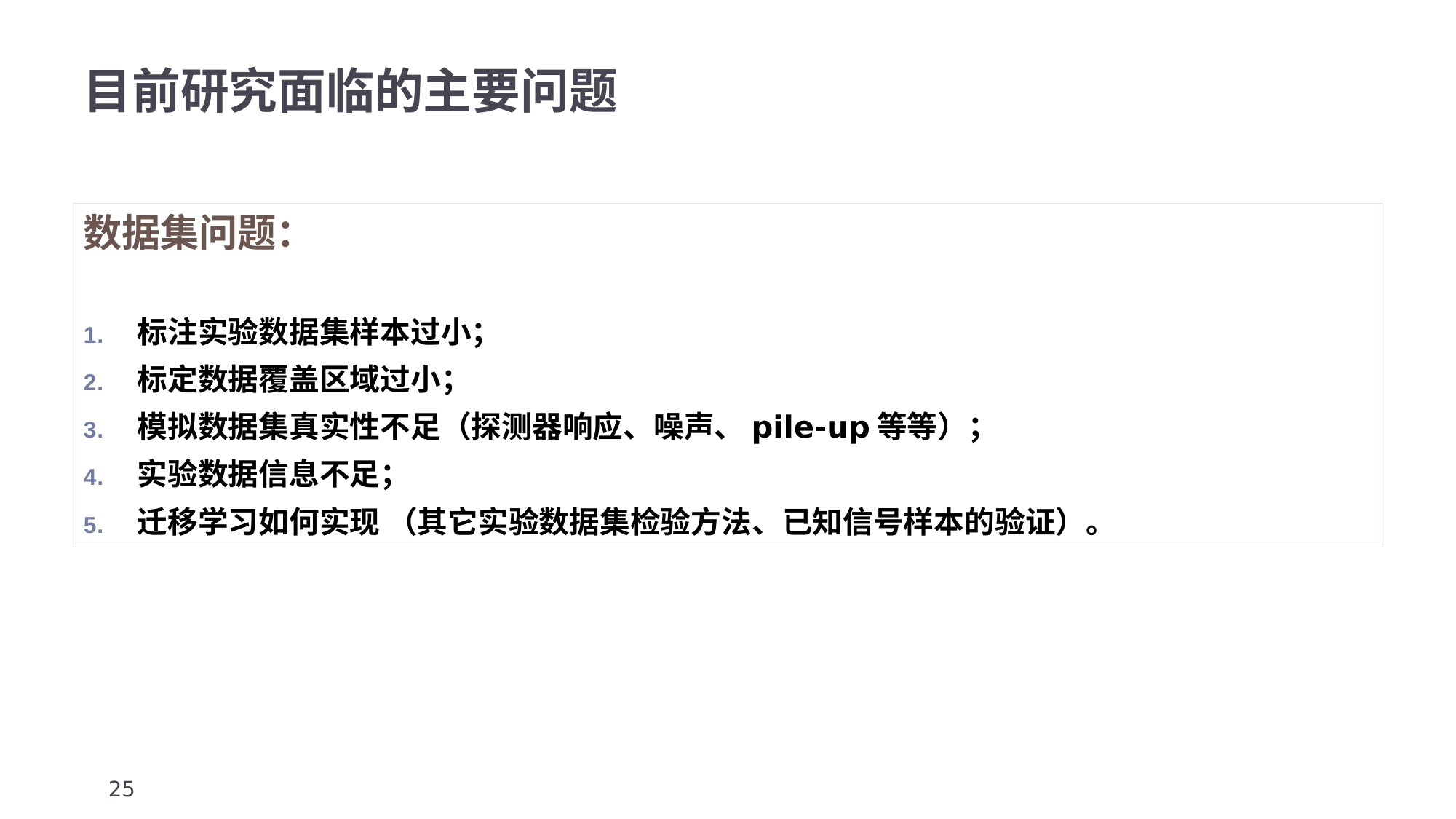

# 目前研究面临的主要问题
数据集问题：

标注实验数据集样本过小；
标定数据覆盖区域过小；
模拟数据集真实性不足（探测器响应、噪声、pile-up等等）；
实验数据信息不足；
迁移学习如何实现 （其它实验数据集检验方法、已知信号样本的验证）。
25